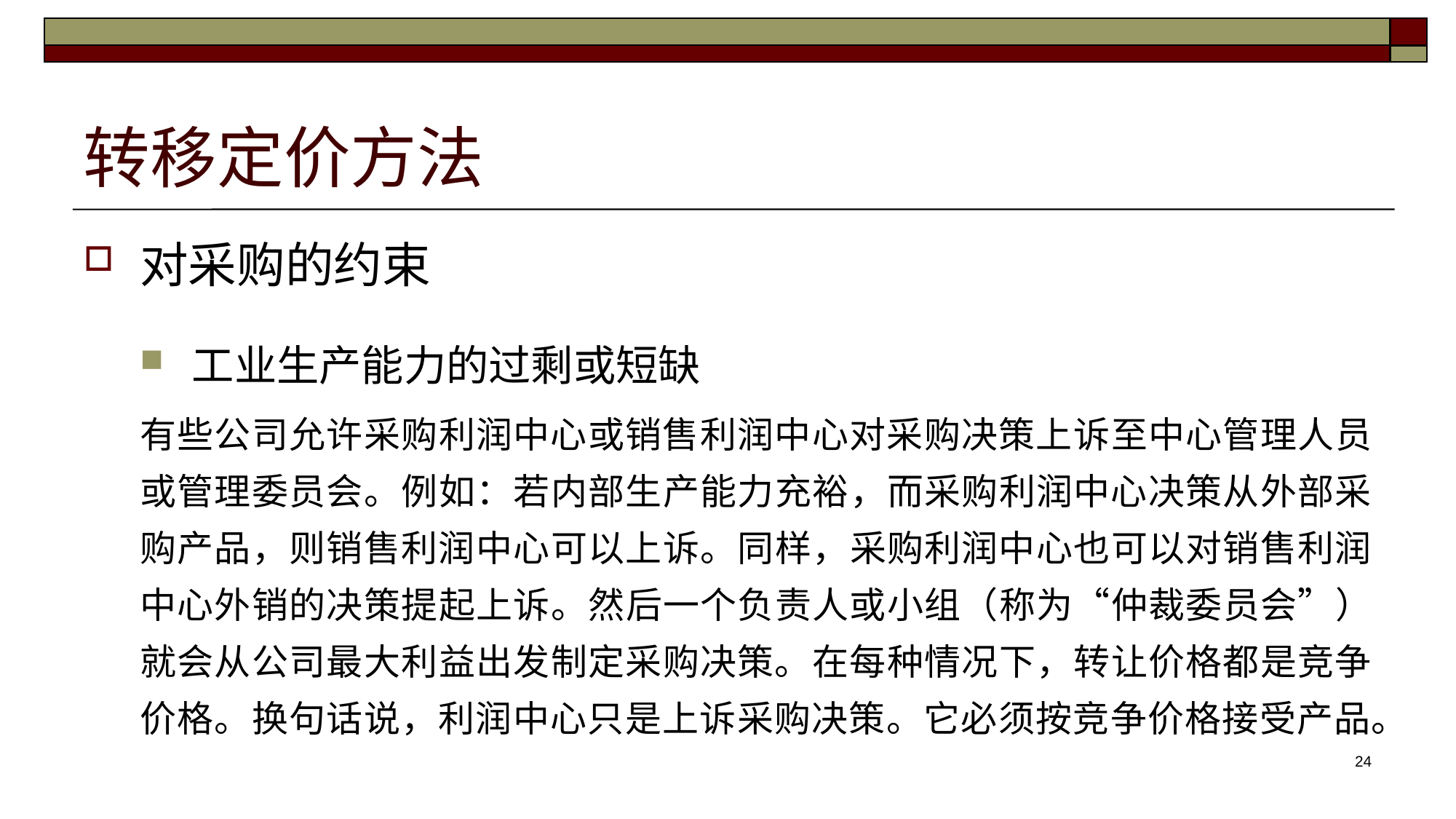

# 转移定价方法
对采购的约束
工业生产能力的过剩或短缺
有些公司允许采购利润中心或销售利润中心对采购决策上诉至中心管理人员或管理委员会。例如：若内部生产能力充裕，而采购利润中心决策从外部采购产品，则销售利润中心可以上诉。同样，采购利润中心也可以对销售利润中心外销的决策提起上诉。然后一个负责人或小组（称为“仲裁委员会”）就会从公司最大利益出发制定采购决策。在每种情况下，转让价格都是竞争价格。换句话说，利润中心只是上诉采购决策。它必须按竞争价格接受产品。
24